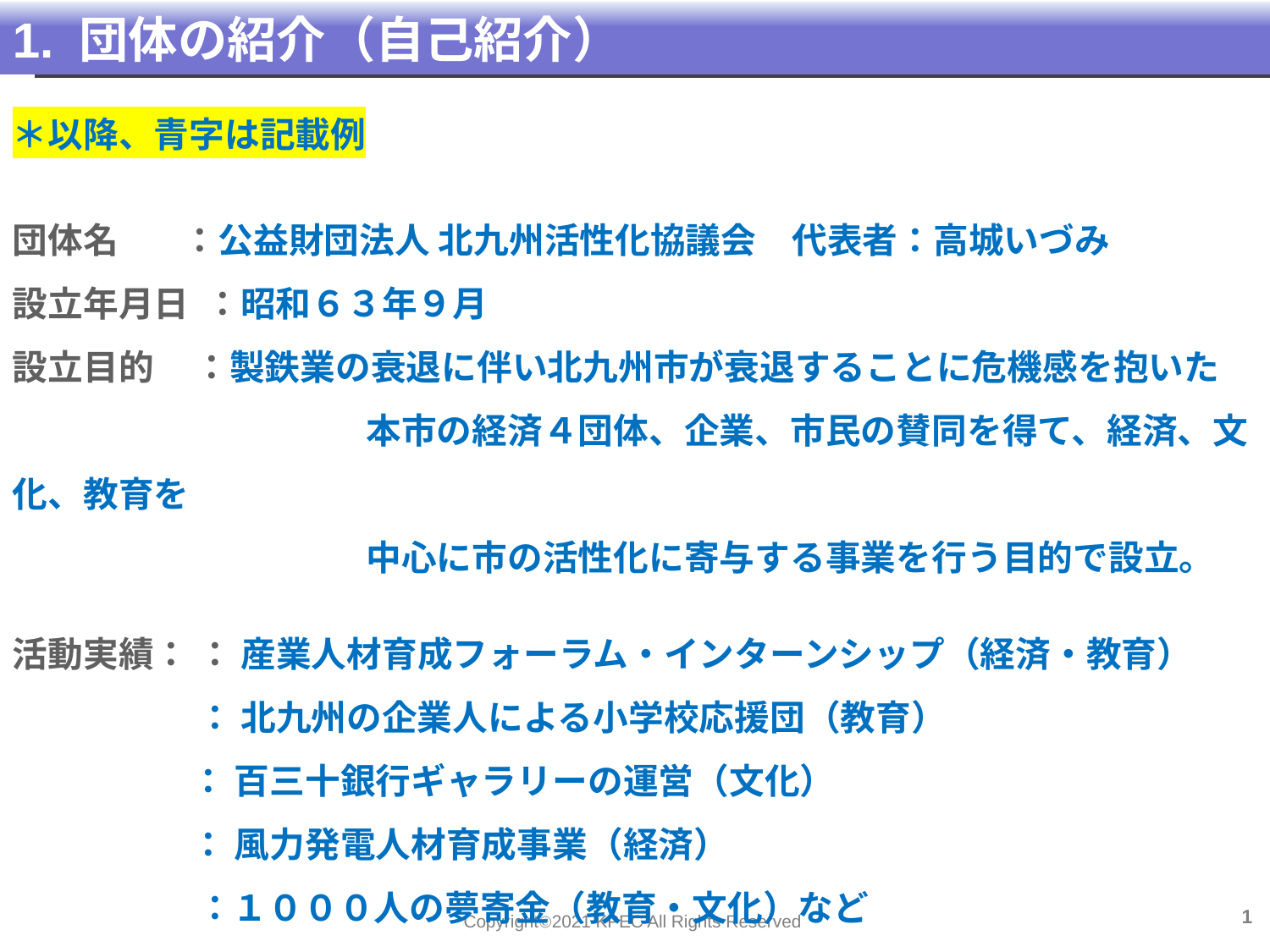

1. 団体の紹介（自己紹介）
＊以降、青字は記載例

団体名        ：公益財団法人 北九州活性化協議会　代表者：高城いづみ
設立年月日  ：昭和６３年９月
設立目的     ：製鉄業の衰退に伴い北九州市が衰退することに危機感を抱いた
　　　　　　　　　　本市の経済４団体、企業、市民の賛同を得て、経済、文化、教育を
　　　　　　　　　　中心に市の活性化に寄与する事業を行う目的で設立。

活動実績： ： 産業人材育成フォーラム・インターンシップ（経済・教育）
　　　　　 ： 北九州の企業人による小学校応援団（教育）
	　  ： 百三十銀行ギャラリーの運営（文化）
	　  ： 風力発電人材育成事業（経済）
　　　　　 ：１０００人の夢寄金（教育・文化）など

ポイント:簡潔に説明してください。団体の紹介（自己紹介）には時間をかけない方が良いです